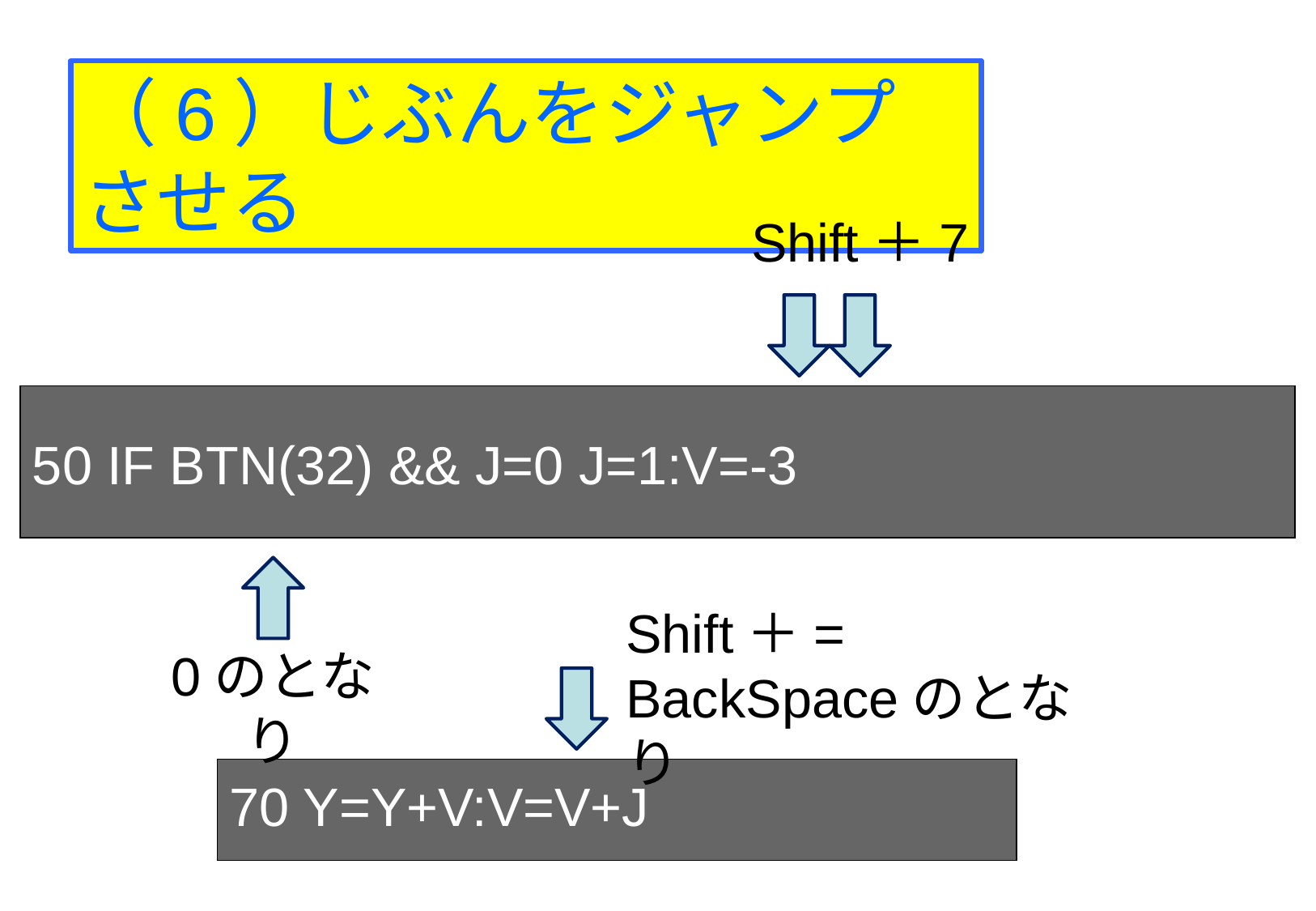

（6）じぶんをジャンプさせる
Shift＋7

50 IF BTN(32) && J=0 J=1:V=-3

Shift＋=
BackSpaceのとなり
0のとなり

70 Y=Y+V:V=V+J